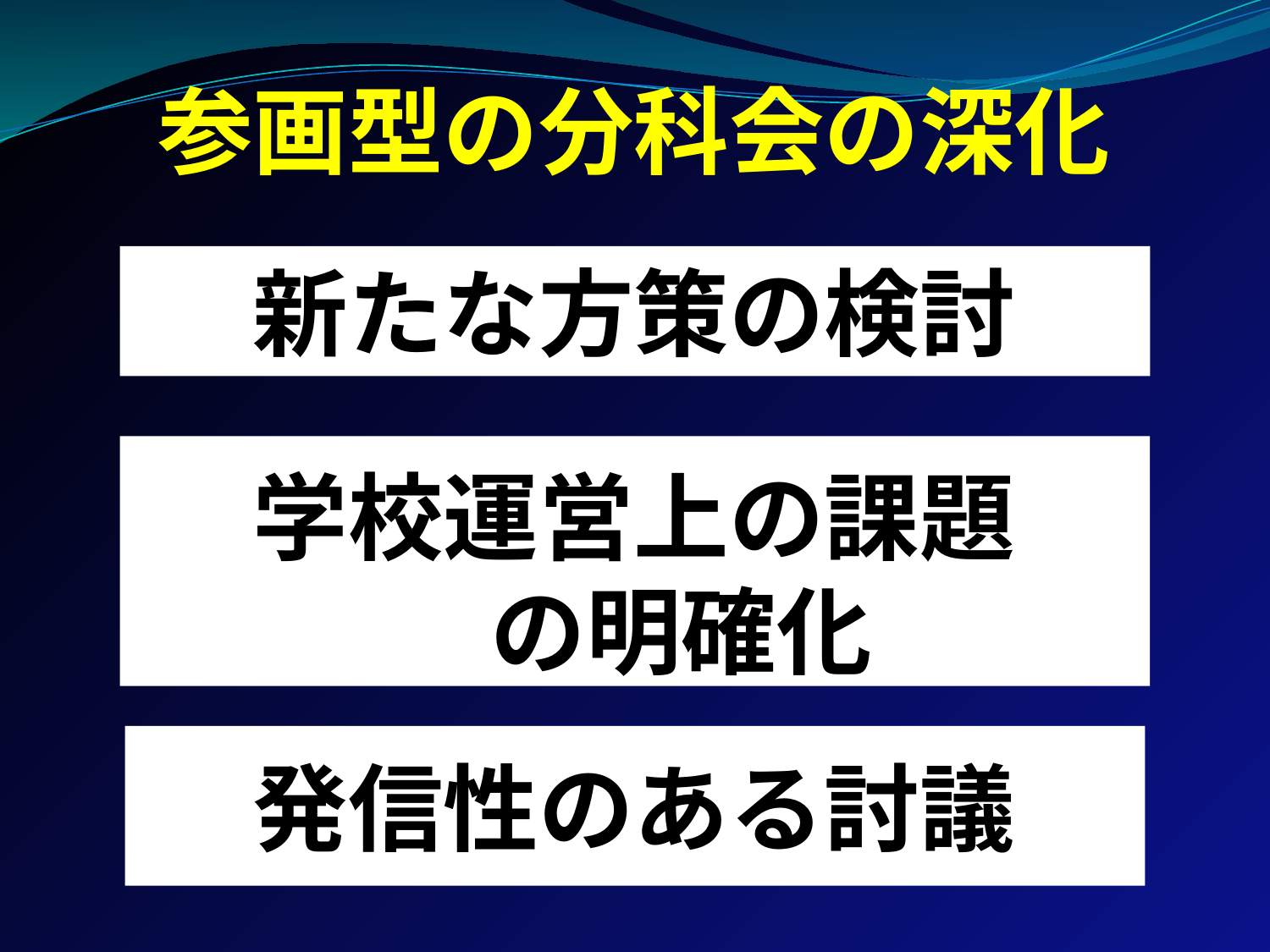

参画型の分科会の深化
# 新たな方策の検討
学校運営上の課題
　の明確化
発信性のある討議